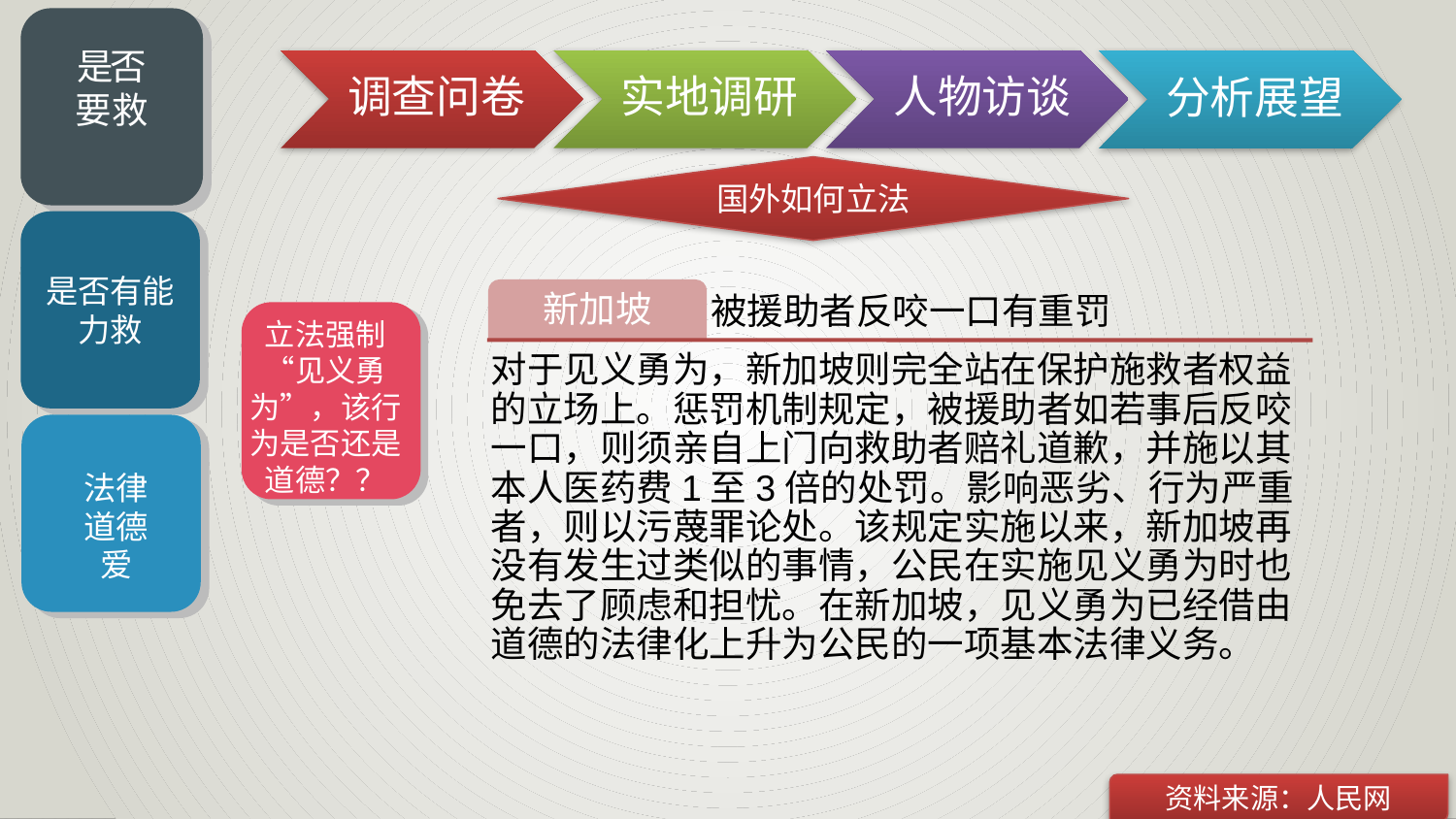

是否
要救

调查问卷
实地调研
人物访谈
分析展望
国外如何立法
是否有能力救

新加坡
被援助者反咬一口有重罚

立法强制“见义勇为”，该行为是否还是道德？？

对于见义勇为，新加坡则完全站在保护施救者权益的立场上。惩罚机制规定，被援助者如若事后反咬一口，则须亲自上门向救助者赔礼道歉，并施以其本人医药费1至3倍的处罚。影响恶劣、行为严重者，则以污蔑罪论处。该规定实施以来，新加坡再没有发生过类似的事情，公民在实施见义勇为时也免去了顾虑和担忧。在新加坡，见义勇为已经借由道德的法律化上升为公民的一项基本法律义务。

法律
道德
爱
资料来源：人民网